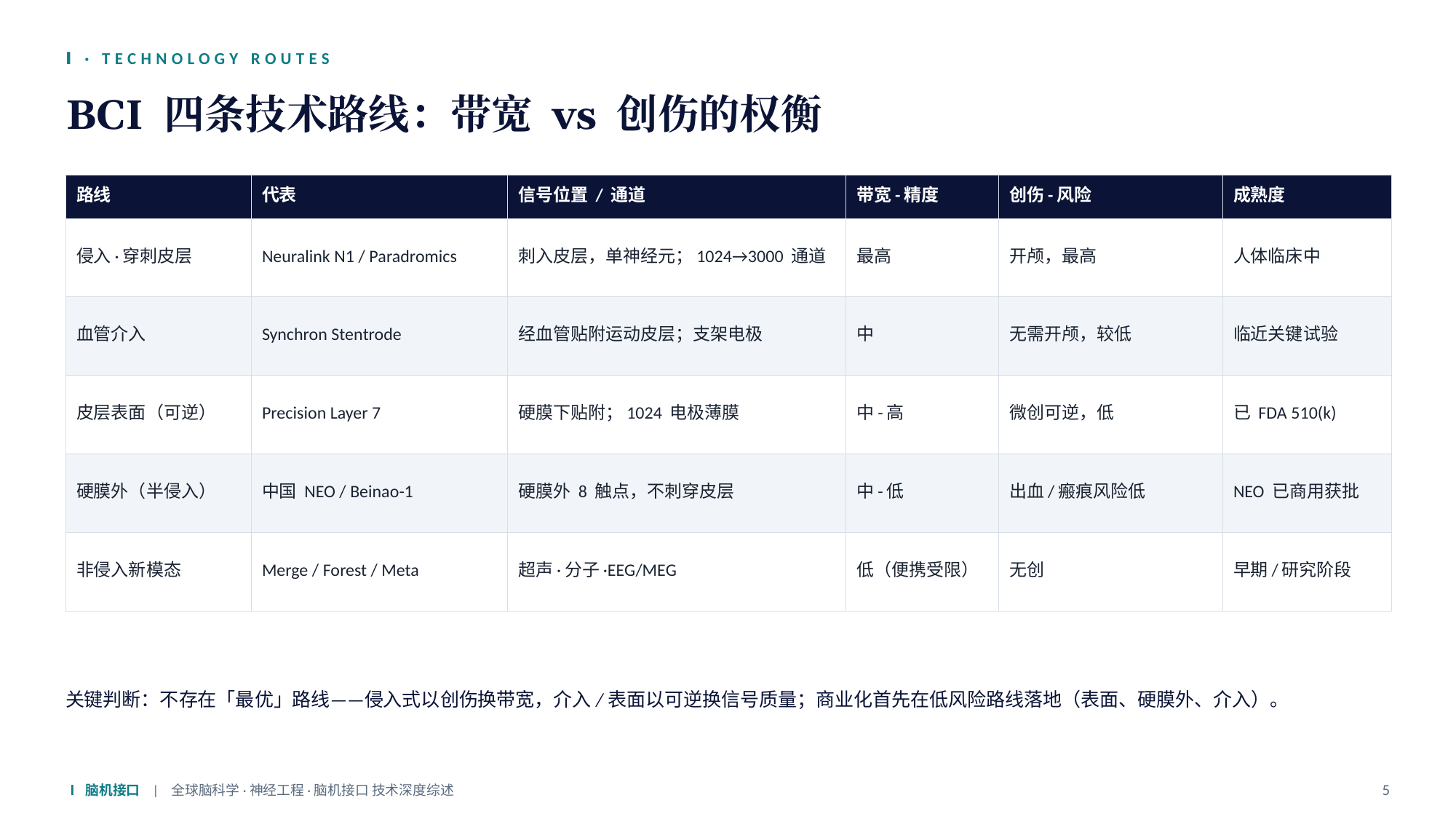

Ⅰ · TECHNOLOGY ROUTES
BCI 四条技术路线：带宽 vs 创伤的权衡
| 路线 | 代表 | 信号位置 / 通道 | 带宽-精度 | 创伤-风险 | 成熟度 |
| --- | --- | --- | --- | --- | --- |
| 侵入·穿刺皮层 | Neuralink N1 / Paradromics | 刺入皮层，单神经元；1024→3000 通道 | 最高 | 开颅，最高 | 人体临床中 |
| 血管介入 | Synchron Stentrode | 经血管贴附运动皮层；支架电极 | 中 | 无需开颅，较低 | 临近关键试验 |
| 皮层表面（可逆） | Precision Layer 7 | 硬膜下贴附；1024 电极薄膜 | 中-高 | 微创可逆，低 | 已 FDA 510(k) |
| 硬膜外（半侵入） | 中国 NEO / Beinao-1 | 硬膜外 8 触点，不刺穿皮层 | 中-低 | 出血/瘢痕风险低 | NEO 已商用获批 |
| 非侵入新模态 | Merge / Forest / Meta | 超声·分子·EEG/MEG | 低（便携受限） | 无创 | 早期/研究阶段 |
关键判断：不存在「最优」路线——侵入式以创伤换带宽，介入/表面以可逆换信号质量；商业化首先在低风险路线落地（表面、硬膜外、介入）。
Ⅰ 脑机接口   |   全球脑科学·神经工程·脑机接口 技术深度综述
5